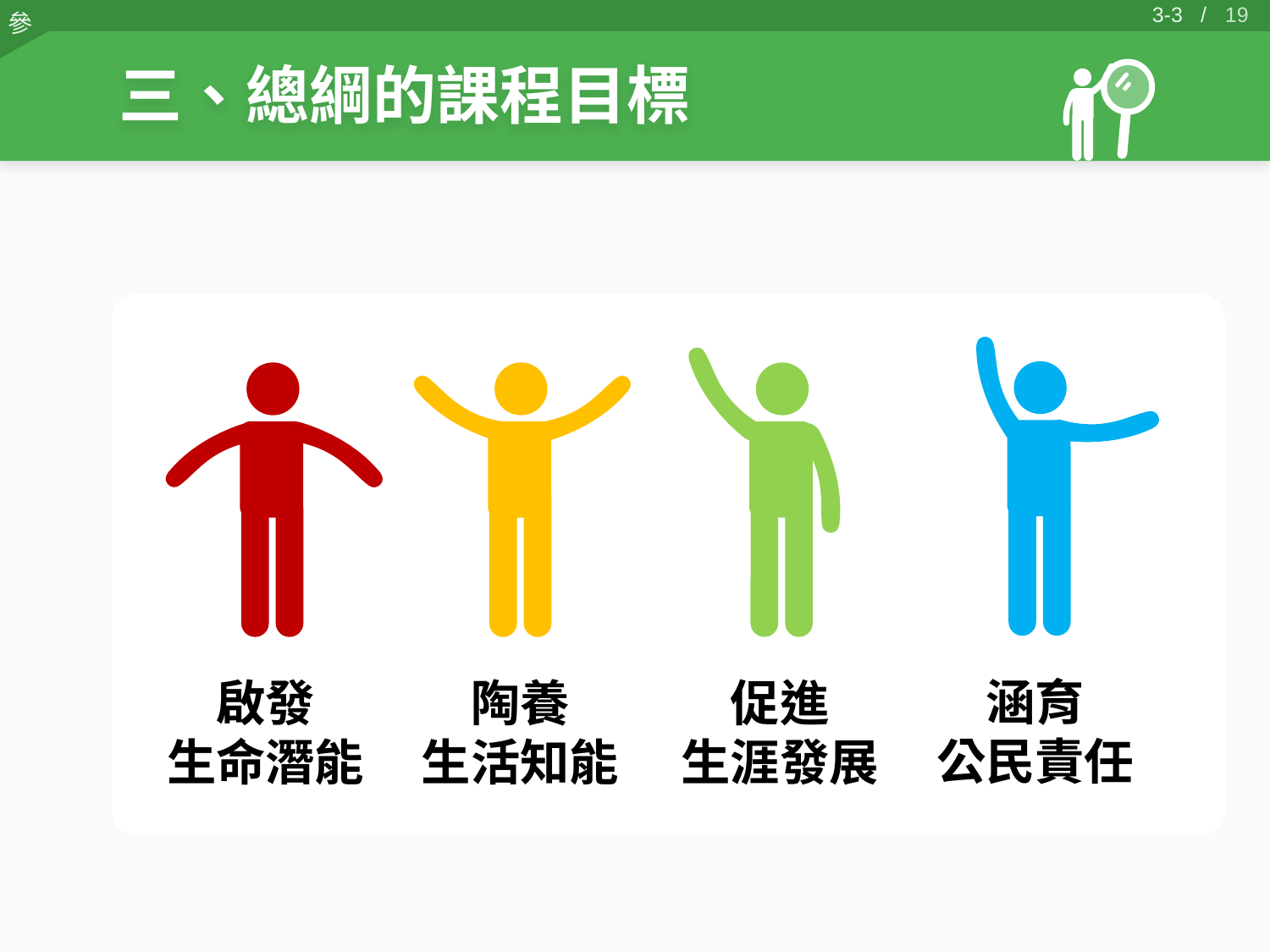

19
3-3   /
三、總綱的課程目標

涵育
公民責任

促進
生涯發展

啟發
生命潛能

陶養
生活知能